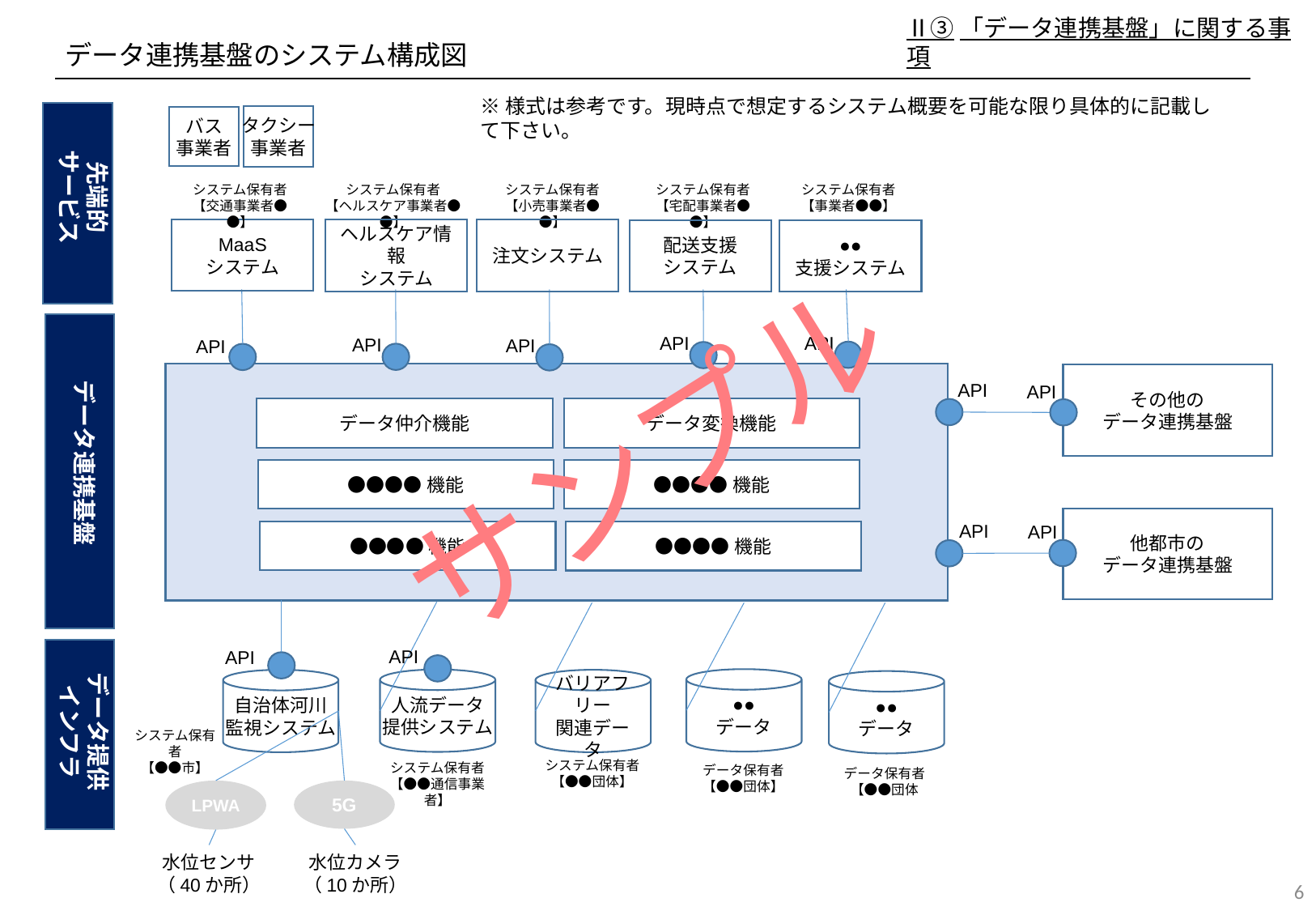

データ連携基盤のシステム構成図
Ⅱ③「データ連携基盤」に関する事項
※様式は参考です。現時点で想定するシステム概要を可能な限り具体的に記載して下さい。
先端的
サービス

タクシー
事業者
バス
事業者
システム保有者
【交通事業者●●】
システム保有者
【ヘルスケア事業者●●】
システム保有者
【小売事業者●●】
システム保有者
【宅配事業者●●】
システム保有者
【事業者●●】
MaaS
システム
ヘルスケア情報
システム
注文システム
配送支援
システム
●●
支援システム

API
API
API
API
API

その他の
データ連携基盤
サンプル
API
API
データ連携基盤
データ変換機能
データ仲介機能

●●●●機能
●●●●機能
他都市の
データ連携基盤
API
API
●●●●機能
●●●●機能

API

API

●●
データ
人流データ
提供システム
自治体河川
監視システム
バリアフリー
関連データ
●●
データ
データ提供
インフラ
システム保有者
【●●市】
システム保有者
【●●団体】
システム保有者
【●●通信事業者】
データ保有者
【●●団体】
データ保有者
【●●団体
LPWA
5G
水位センサ
（40か所）
水位カメラ
（10か所）
6